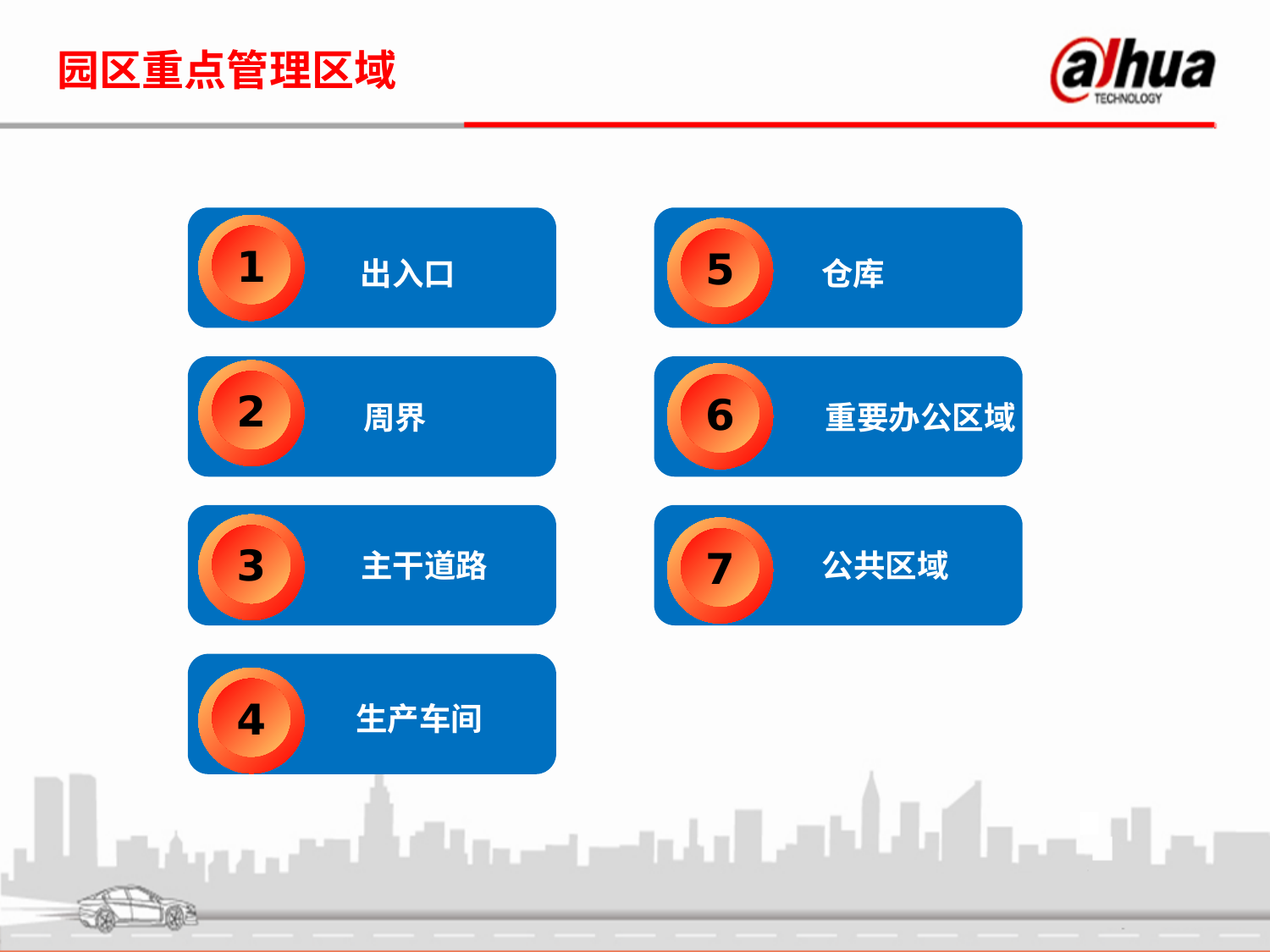

园区重点管理区域

1

5
出入口
仓库

2

6
周界
重要办公区域

3

7
主干道路
公共区域

4
生产车间